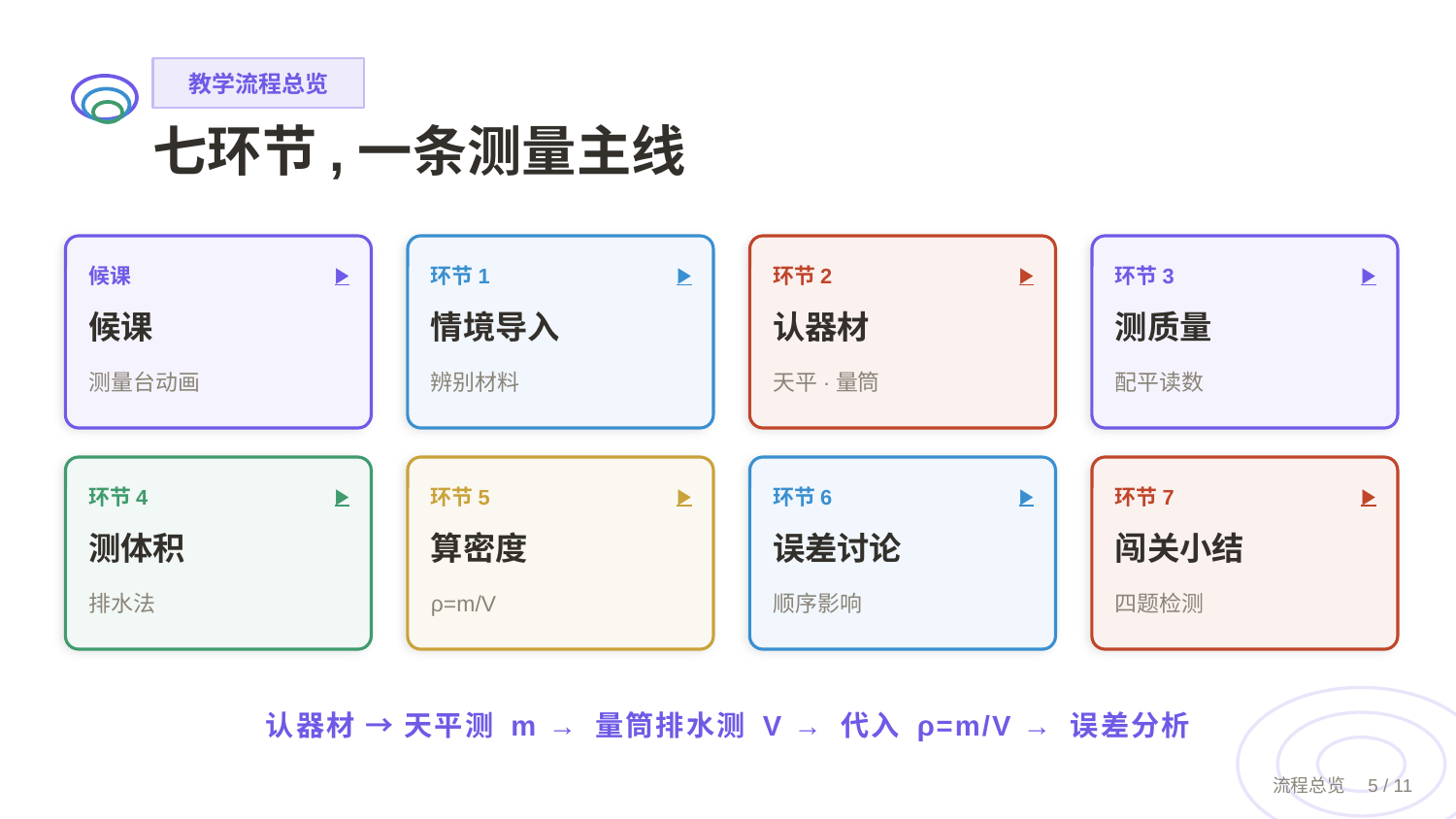

教学流程总览

七环节,一条测量主线

▶
▶
▶
▶
候课
环节1
环节2
环节3
候课
情境导入
认器材
测质量
测量台动画
辨别材料
天平·量筒
配平读数

▶
▶
▶
▶
环节4
环节5
环节6
环节7
测体积
算密度
误差讨论
闯关小结
排水法
ρ=m/V
顺序影响
四题检测

认器材 → 天平测 m → 量筒排水测 V → 代入 ρ=m/V → 误差分析

流程总览　5 / 11